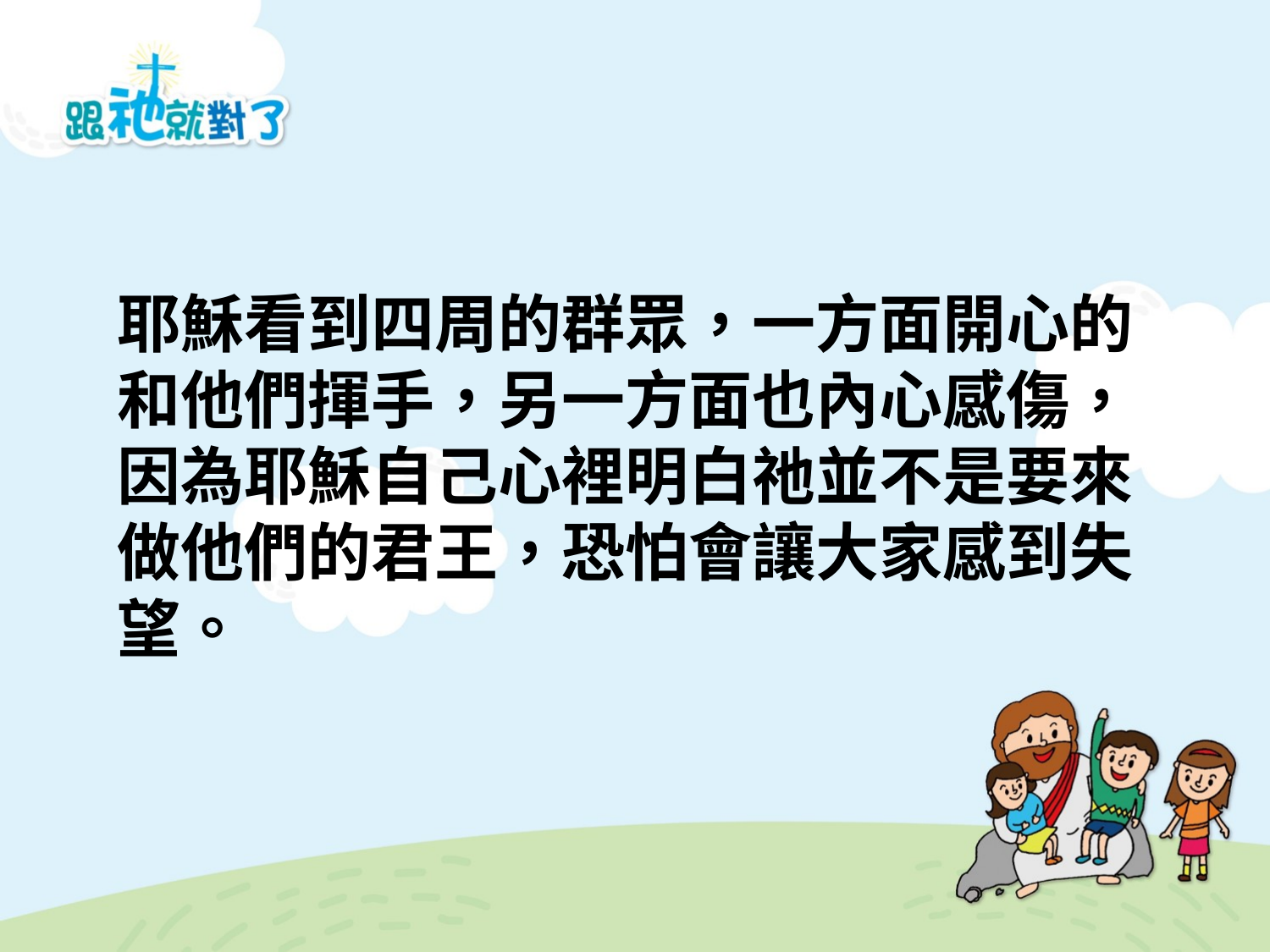

耶穌看到四周的群眾，一方面開心的和他們揮手，另一方面也內心感傷，因為耶穌自己心裡明白祂並不是要來做他們的君王，恐怕會讓大家感到失望。